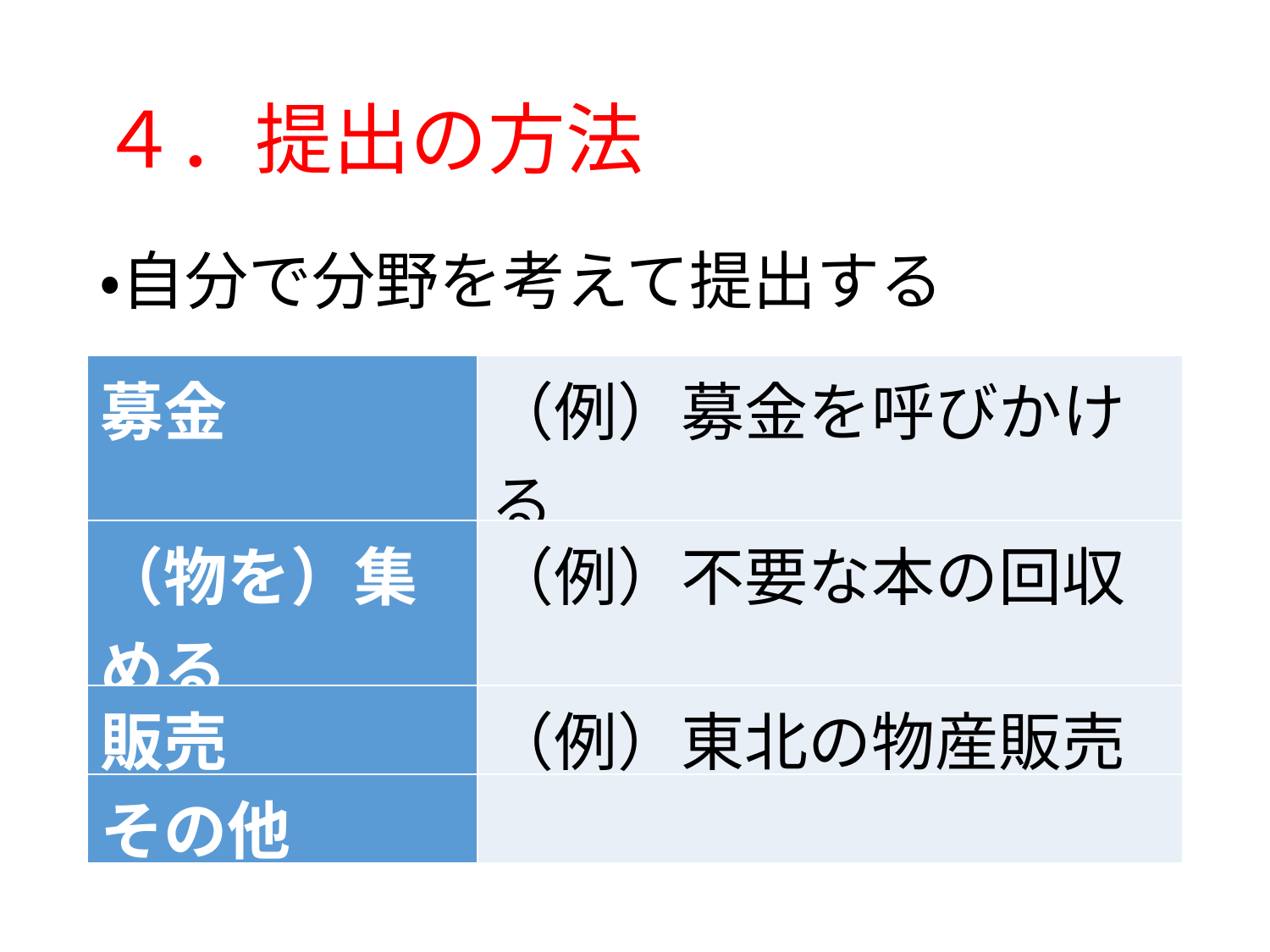

# ４．提出の方法
・自分で分野を考えて提出する
| 募金 | （例）募金を呼びかける |
| --- | --- |
| （物を）集める | （例）不要な本の回収 |
| 販売 | （例）東北の物産販売 |
| その他 |  |